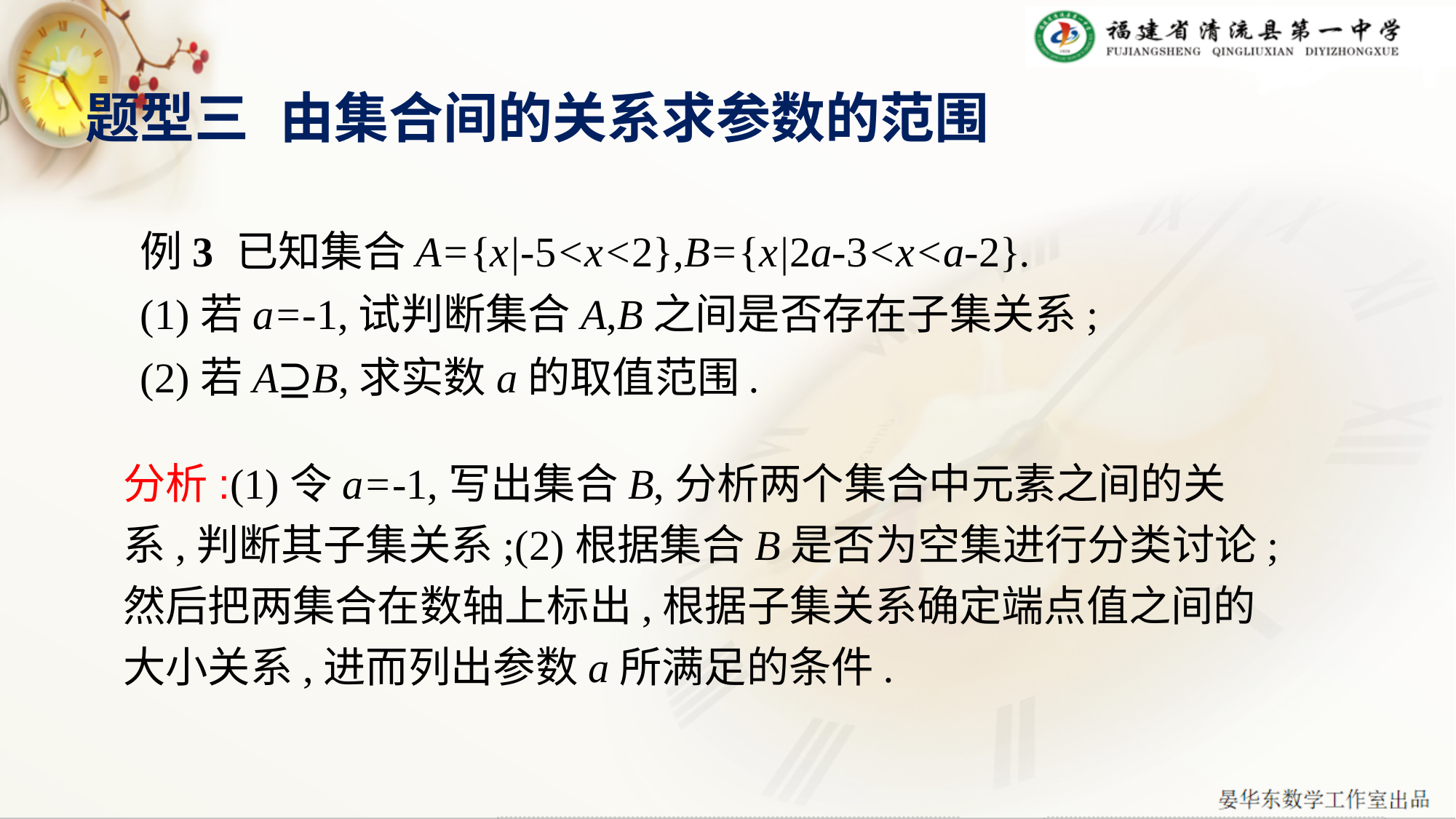

题型三  由集合间的关系求参数的范围

例3 已知集合A={x|-5<x<2},B={x|2a-3<x<a-2}.
(1)若a=-1,试判断集合A,B之间是否存在子集关系;
(2)若A⊇B,求实数a的取值范围.

分析:(1)令a=-1,写出集合B,分析两个集合中元素之间的关系,判断其子集关系;(2)根据集合B是否为空集进行分类讨论;然后把两集合在数轴上标出,根据子集关系确定端点值之间的大小关系,进而列出参数a所满足的条件.